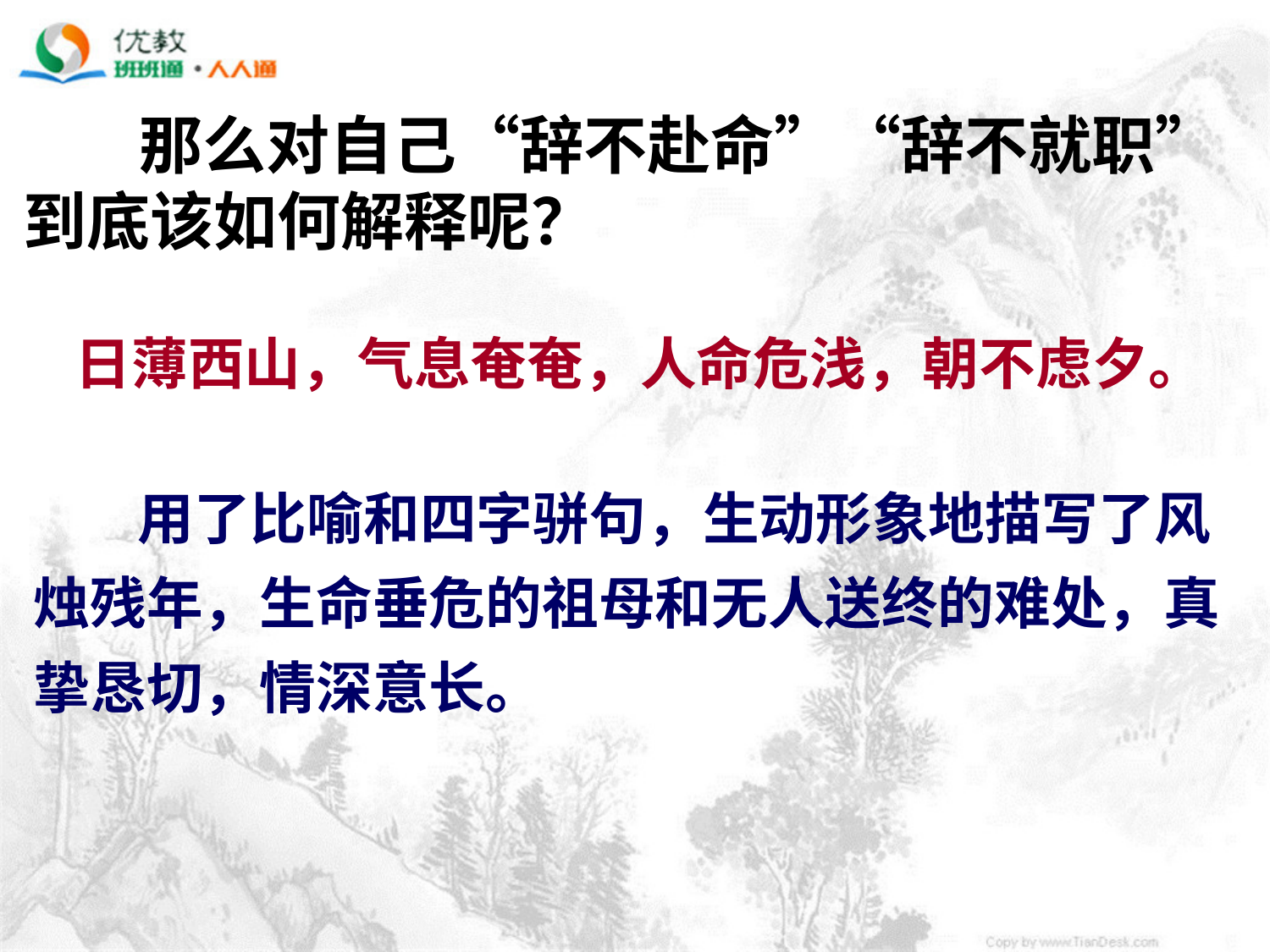

那么对自己“辞不赴命”“辞不就职”
到底该如何解释呢？

日薄西山，气息奄奄，人命危浅，朝不虑夕。
       用了比喻和四字骈句，生动形象地描写了风
烛残年，生命垂危的祖母和无人送终的难处，真
挚恳切，情深意长。